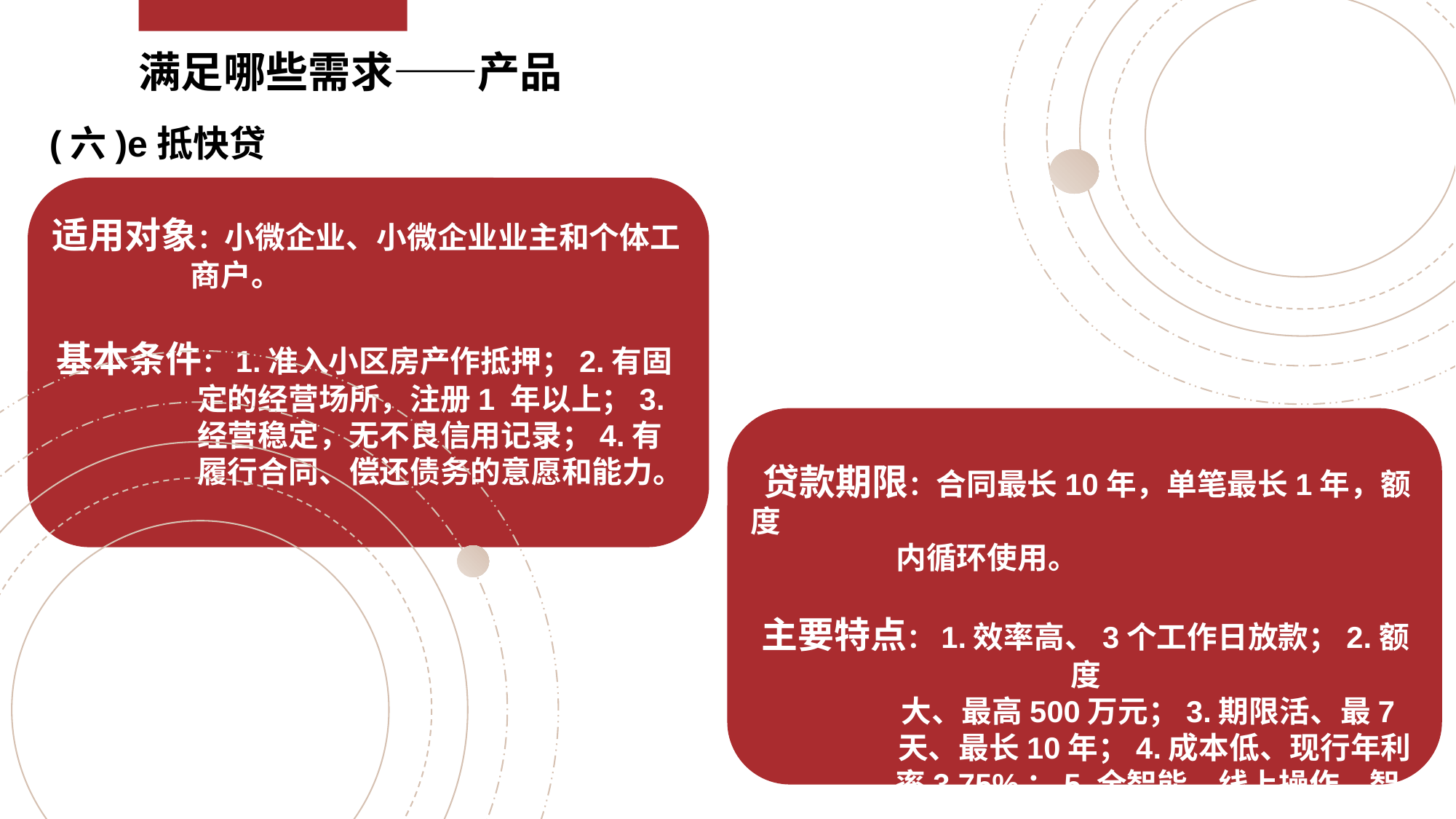

满足哪些需求——产品
(六)e抵快贷

适用对象：小微企业、小微企业业主和个体工
                   商户。

基本条件：1.准入小区房产作抵押；2.有固
                    定的经营场所，注册1 年以上；3.
                    经营稳定，无不良信用记录；4.有
                    履行合同、偿还债务的意愿和能力。

 贷款期限：合同最长10年，单笔最长1年，额度
                    内循环使用。

主要特点：1.效率高、3个工作日放款；2.额度
                 大、最高500万元；3.期限活、最7
                   天、最长10年；4.成本低、现行年利
                  率3.75%；5.全智能，线上操作、智
           能评估、瞬时审批、随借随还。